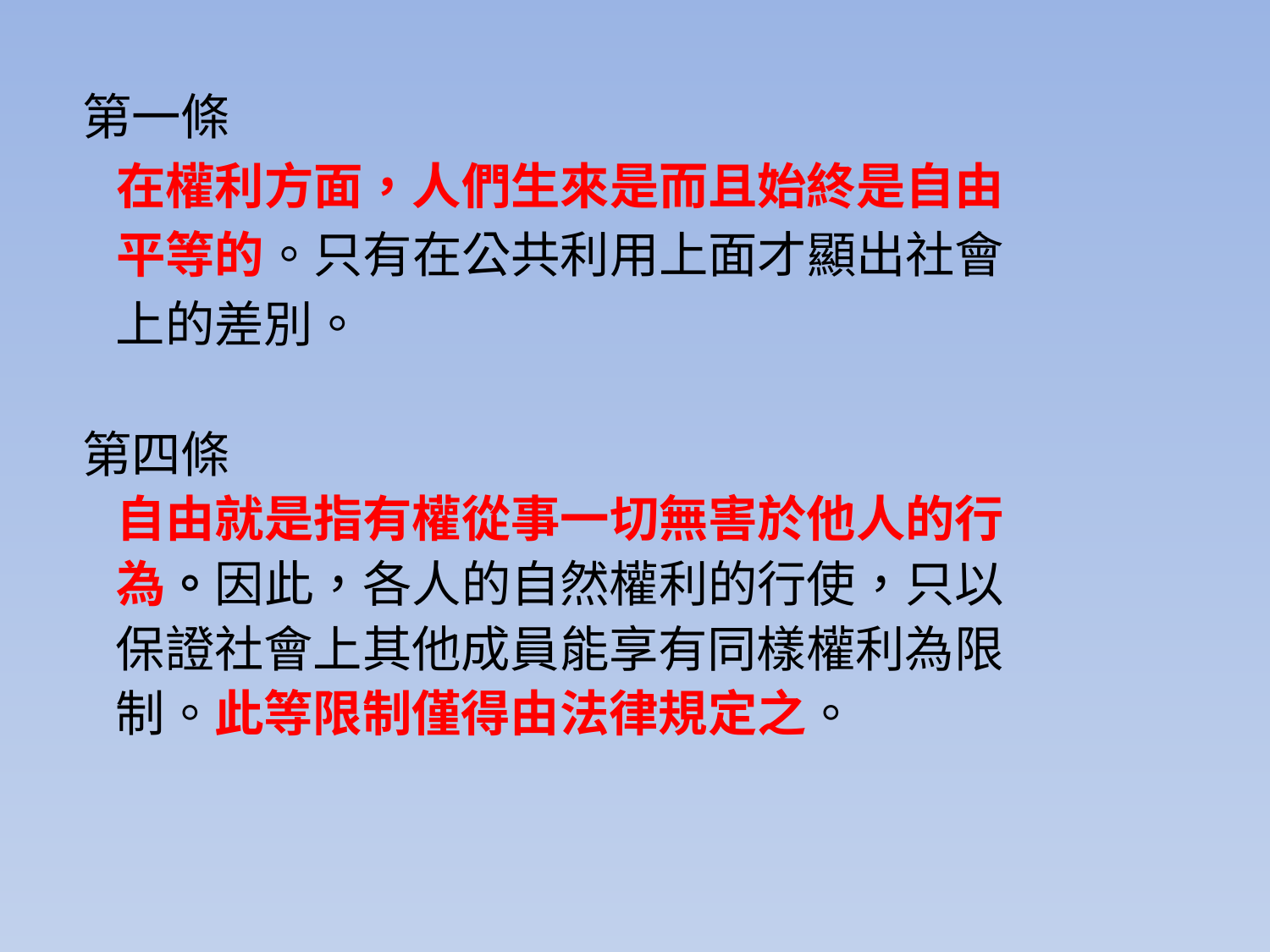

第一條
  在權利方面，人們生來是而且始終是自由
  平等的。只有在公共利用上面才顯出社會
  上的差別。

第四條
  自由就是指有權從事一切無害於他人的行
  為。因此，各人的自然權利的行使，只以
  保證社會上其他成員能享有同樣權利為限
  制。此等限制僅得由法律規定之。